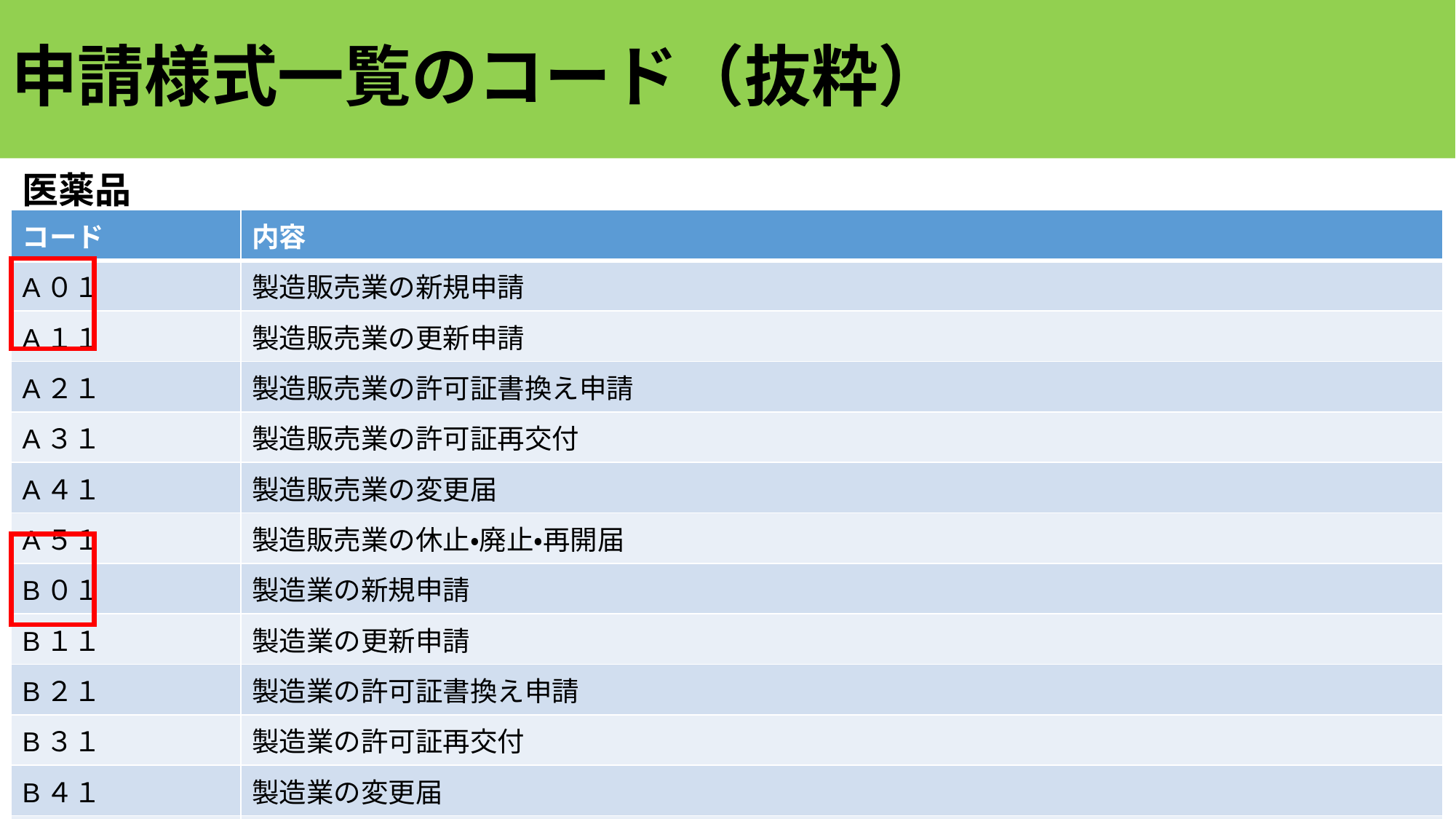

# 申請様式一覧のコード（抜粋）
医薬品
| コード | 内容 |
| --- | --- |
| A０１ | 製造販売業の新規申請 |
| A１１ | 製造販売業の更新申請 |
| A２１ | 製造販売業の許可証書換え申請 |
| A３１ | 製造販売業の許可証再交付 |
| A４１ | 製造販売業の変更届 |
| A５１ | 製造販売業の休止・廃止・再開届 |
| B０１ | 製造業の新規申請 |
| B１１ | 製造業の更新申請 |
| B２１ | 製造業の許可証書換え申請 |
| B３１ | 製造業の許可証再交付 |
| B４１ | 製造業の変更届 |
| B５１ | 製造業の休止・廃止・再開届 |